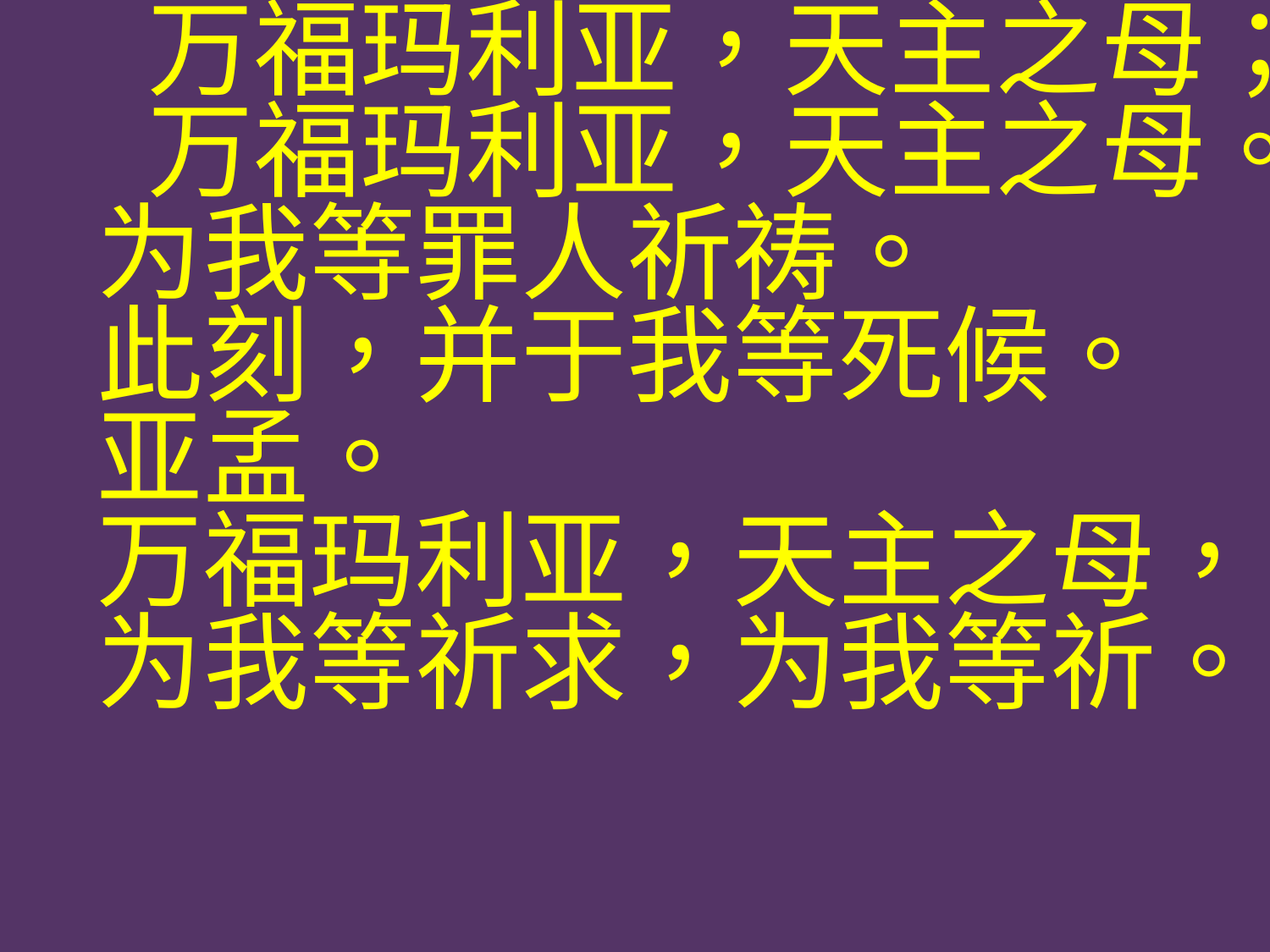

万福玛利亚，天主之母；
万福玛利亚，天主之母。
为我等罪人祈祷。
此刻，并于我等死候。亚孟。
万福玛利亚，天主之母，为我等祈求，为我等祈。